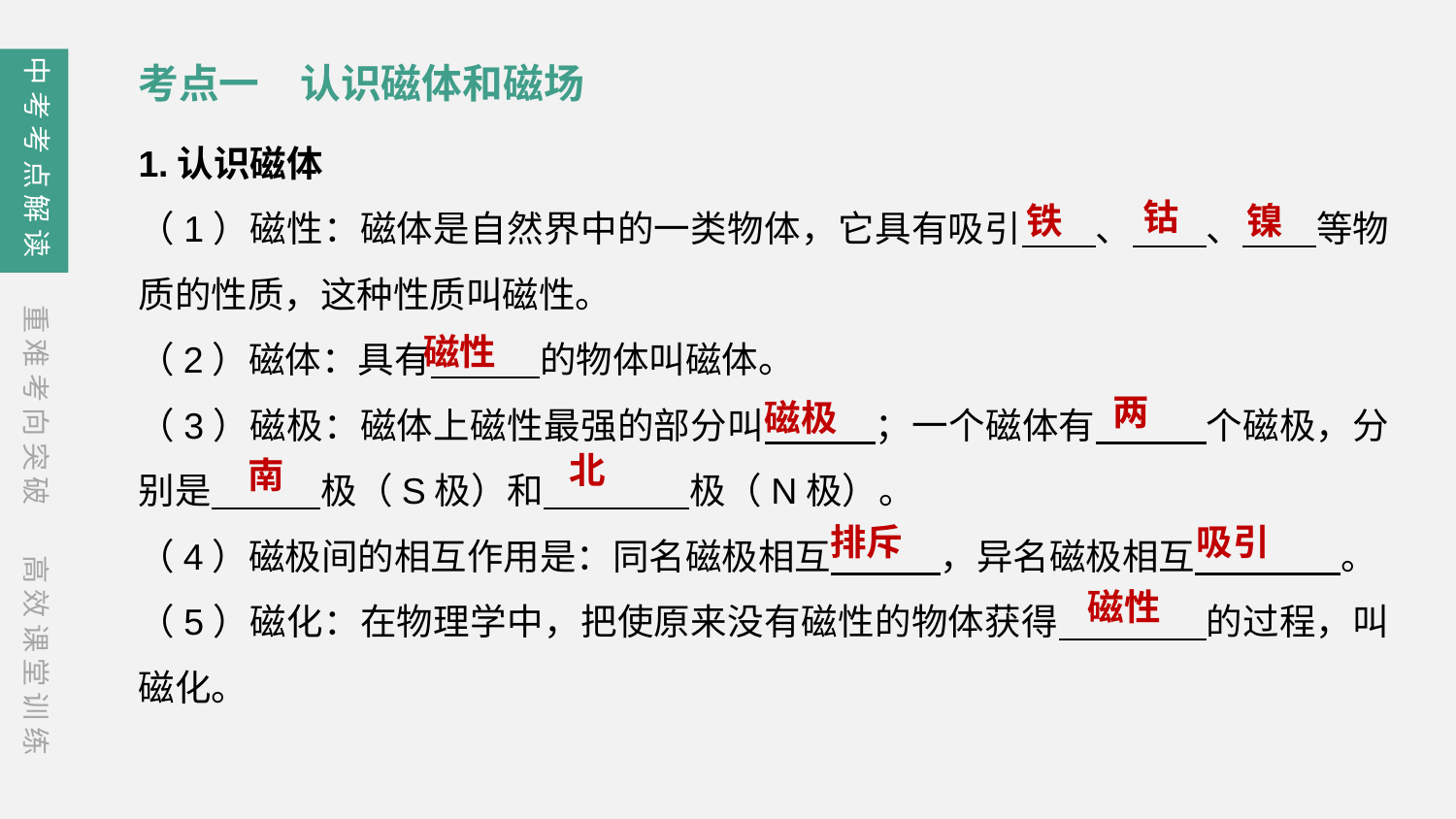

中考考点解读

考点一　认识磁体和磁场
1.认识磁体
（1）磁性：磁体是自然界中的一类物体，它具有吸引　　、　　、　　等物质的性质，这种性质叫磁性。
（2）磁体：具有　　　的物体叫磁体。
（3）磁极：磁体上磁性最强的部分叫　　　；一个磁体有　　　个磁极，分别是　　　极（S极）和　　　　极（N极）。
（4）磁极间的相互作用是：同名磁极相互　　　，异名磁极相互　　　　。
（5）磁化：在物理学中，把使原来没有磁性的物体获得　　　　的过程，叫磁化。
钴
镍
铁
重难考向突破
磁性
磁极
两
北
南
排斥
吸引
高效课堂训练
磁性